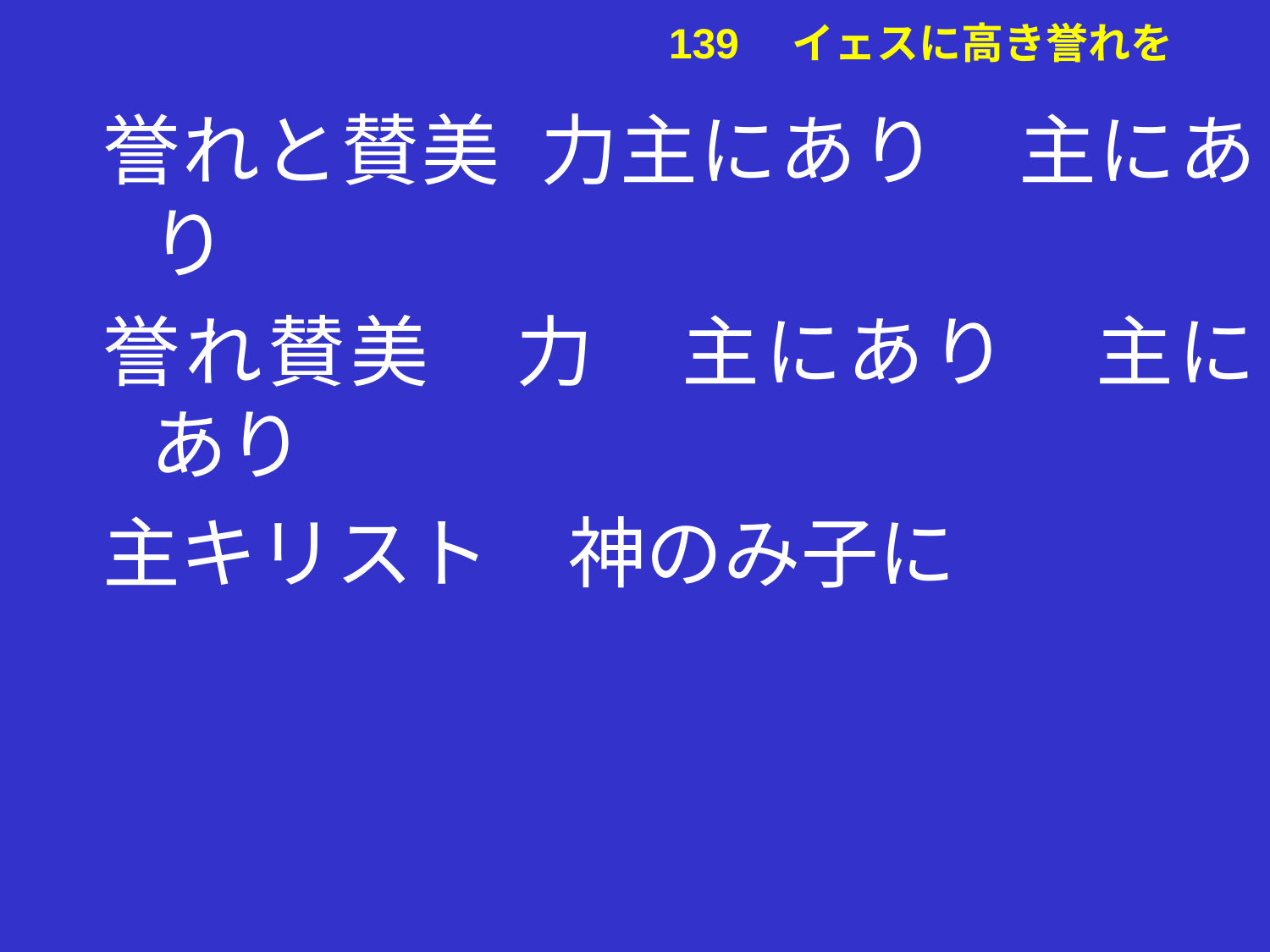

誉れと賛美  力主にあり　主にあり
誉れ賛美　力　主にあり　主にあり
主キリスト　神のみ子に

# 139　イェスに高き誉れを